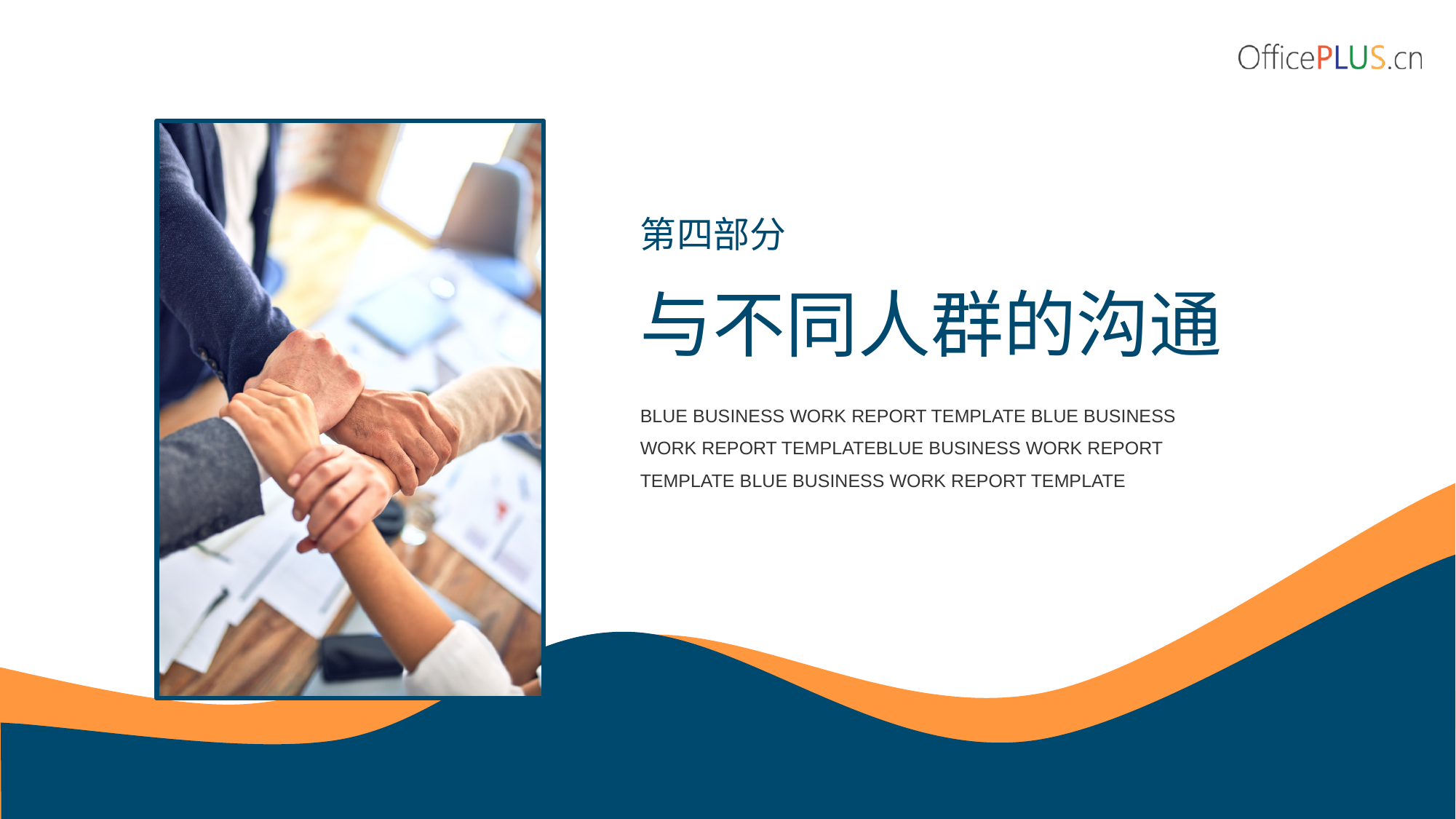

第四部分
与不同人群的沟通
BLUE BUSINESS WORK REPORT TEMPLATE BLUE BUSINESS WORK REPORT TEMPLATEBLUE BUSINESS WORK REPORT TEMPLATE BLUE BUSINESS WORK REPORT TEMPLATE